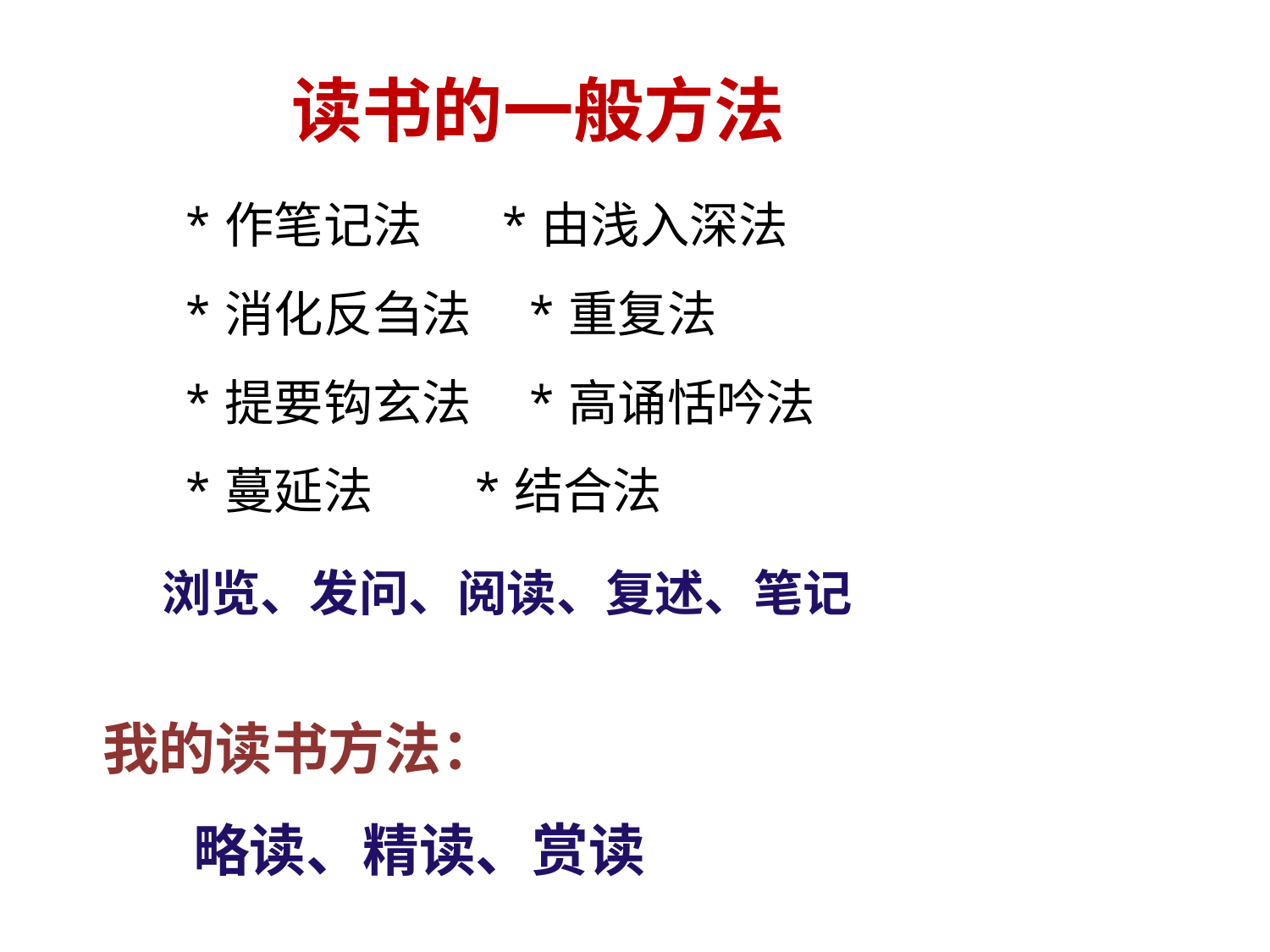

读书的一般方法
*作笔记法      *由浅入深法
*消化反刍法    *重复法
*提要钩玄法    *高诵恬吟法
*蔓延法        *结合法
浏览、发问、阅读、复述、笔记
我的读书方法：
      略读、精读、赏读